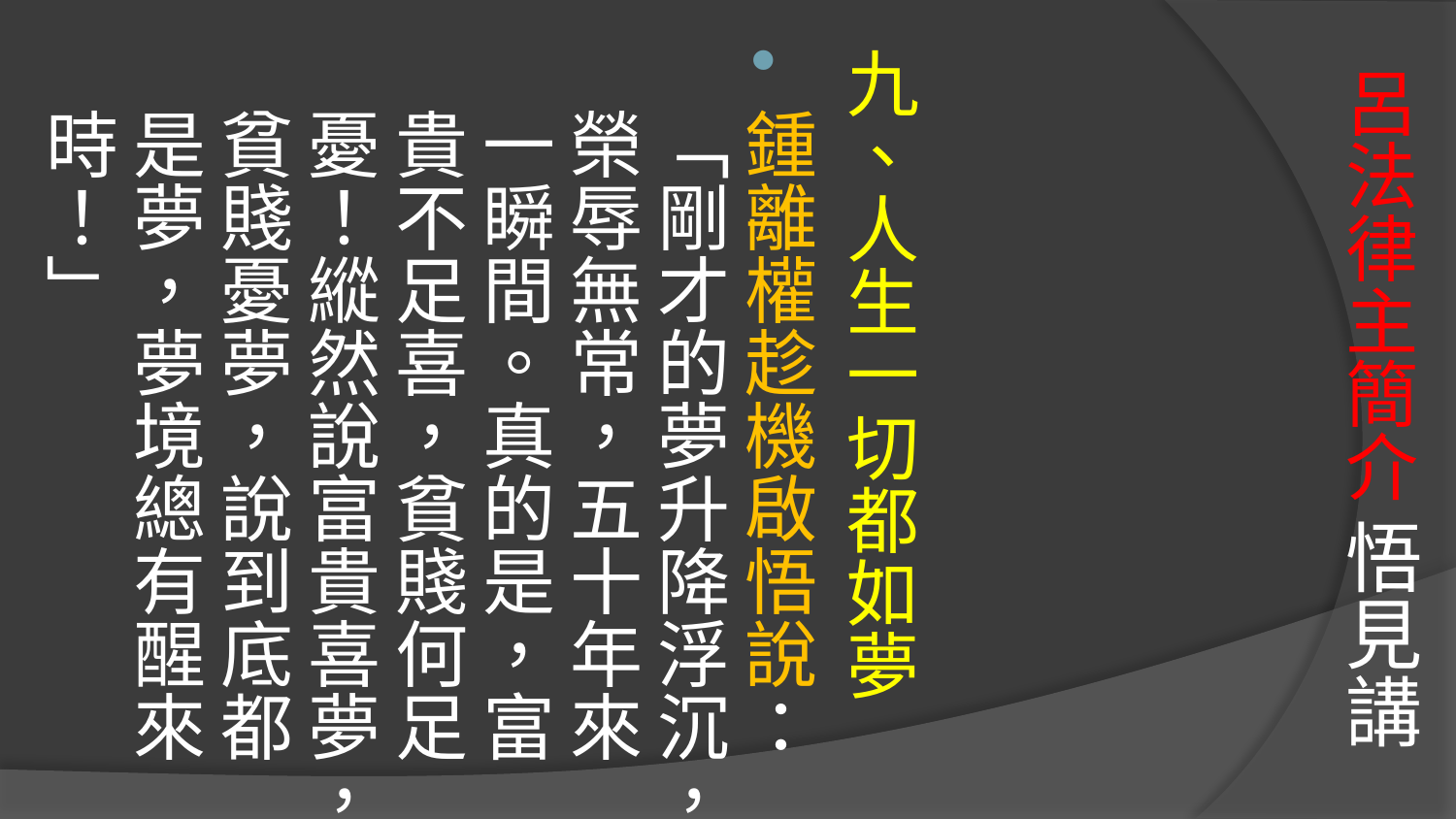

# 呂法律主簡介 悟見講
九、人生一切都如夢
鍾離權趁機啟悟說：「剛才的夢升降浮沉，榮辱無常，五十年來一瞬間。真的是，富貴不足喜，貧賤何足憂！縱然說富貴喜夢，貧賤憂夢，說到底都是夢，夢境總有醒來時！」